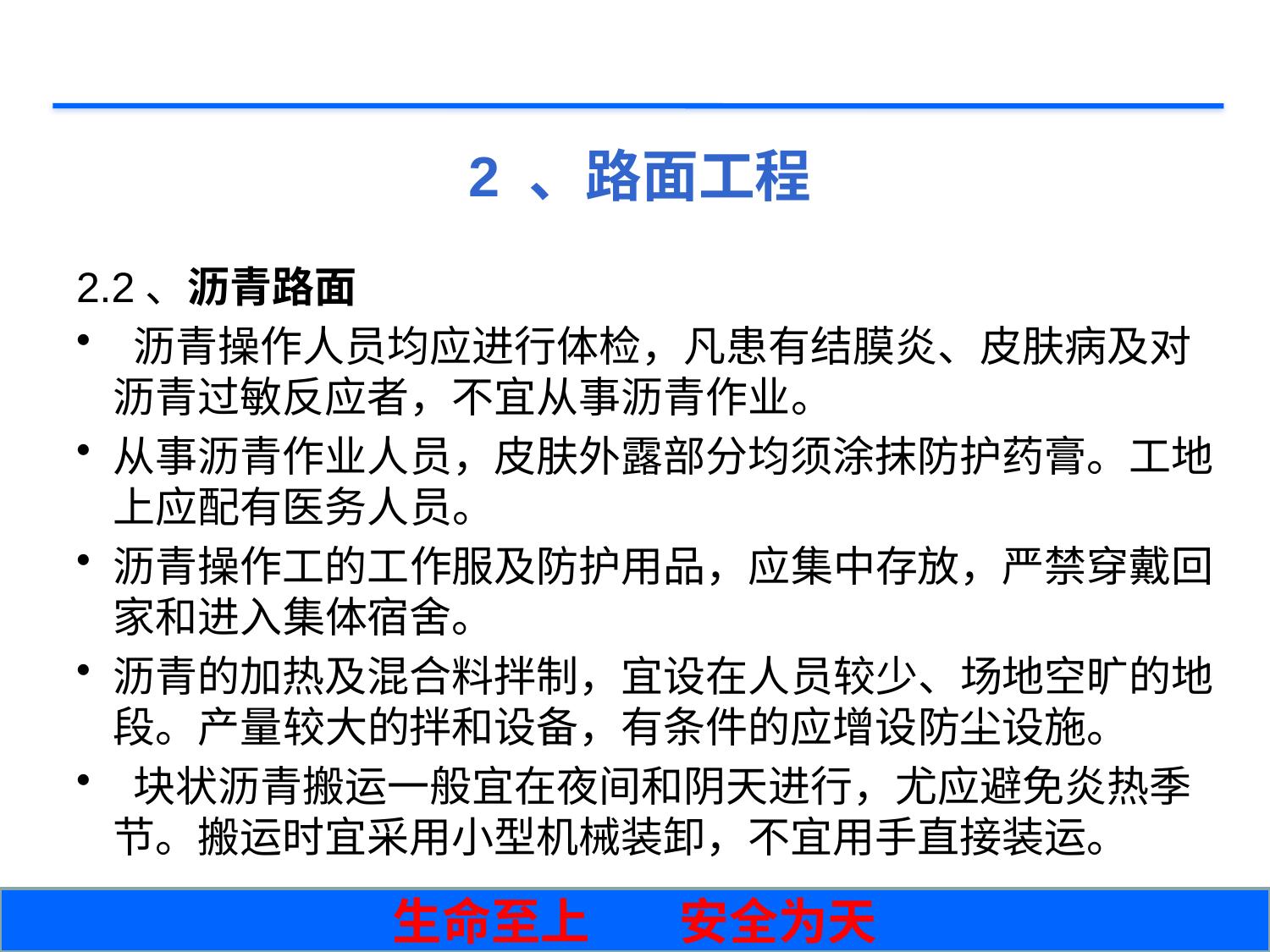

# 2 、路面工程
2.2、沥青路面
 沥青操作人员均应进行体检，凡患有结膜炎、皮肤病及对沥青过敏反应者，不宜从事沥青作业。
从事沥青作业人员，皮肤外露部分均须涂抹防护药膏。工地上应配有医务人员。
沥青操作工的工作服及防护用品，应集中存放，严禁穿戴回家和进入集体宿舍。
沥青的加热及混合料拌制，宜设在人员较少、场地空旷的地段。产量较大的拌和设备，有条件的应增设防尘设施。
 块状沥青搬运一般宜在夜间和阴天进行，尤应避免炎热季节。搬运时宜采用小型机械装卸，不宜用手直接装运。